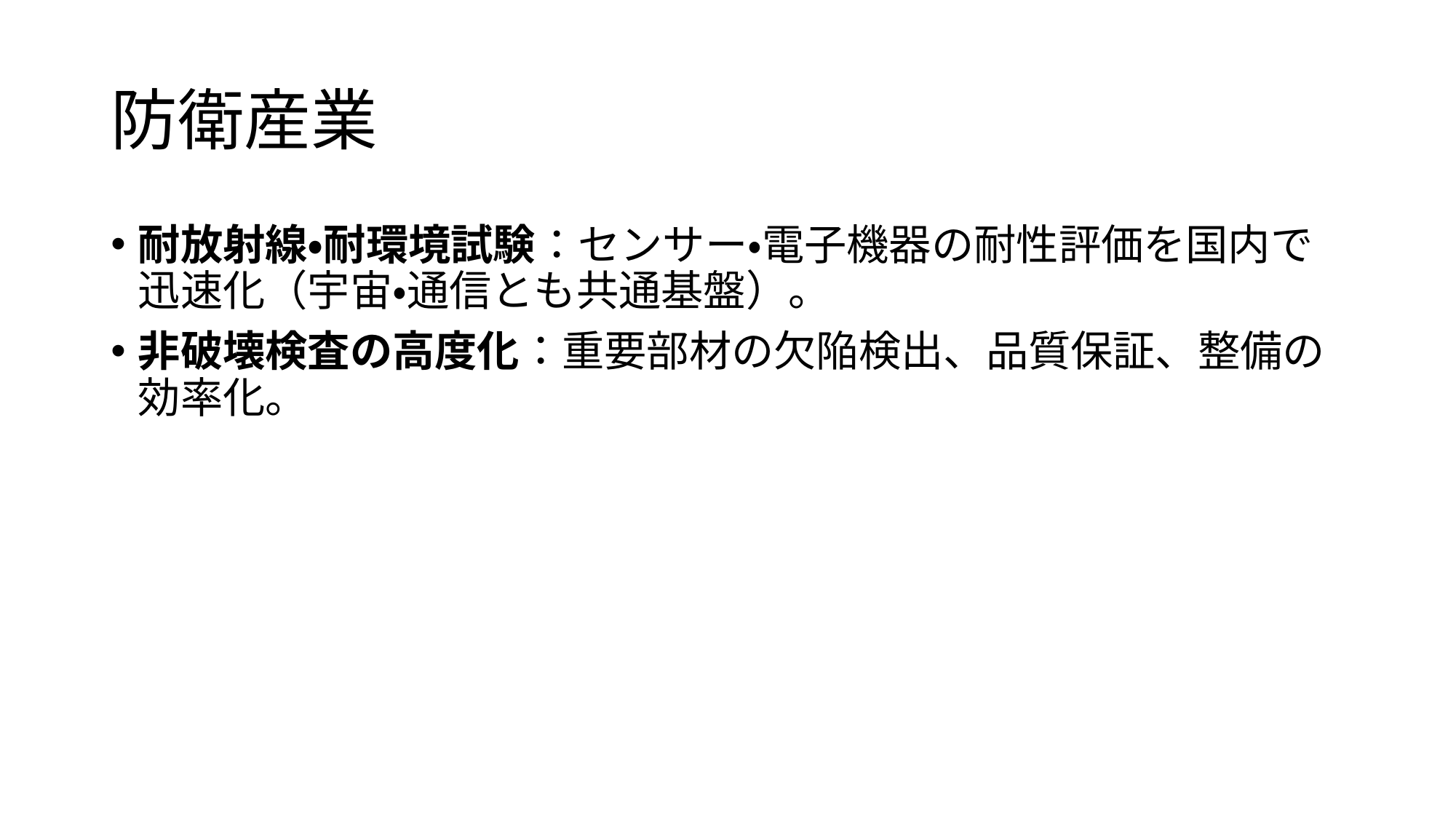

# 防衛産業
耐放射線・耐環境試験：センサー・電子機器の耐性評価を国内で迅速化（宇宙・通信とも共通基盤）。
非破壊検査の高度化：重要部材の欠陥検出、品質保証、整備の効率化。